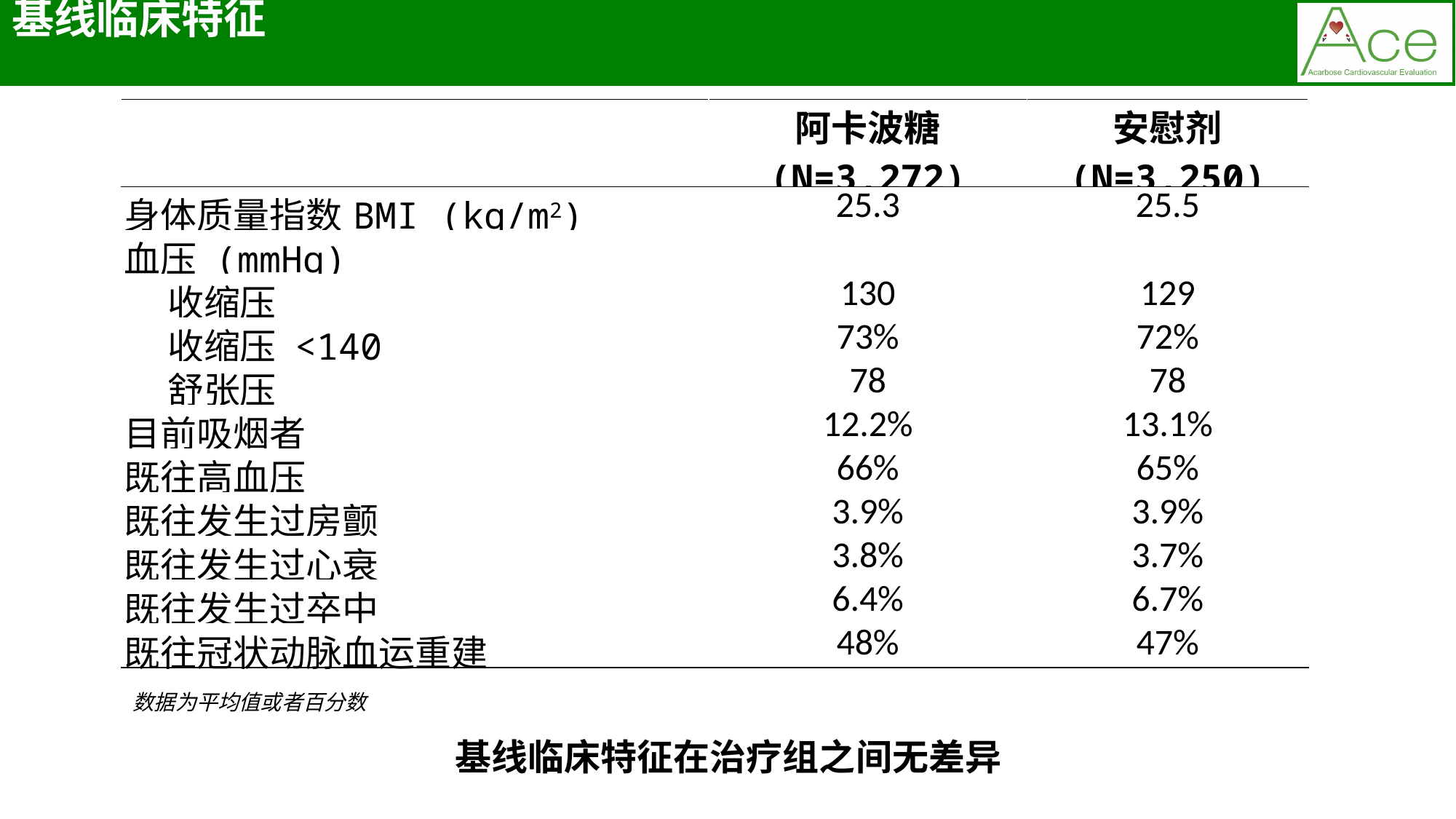

基线临床特征

|  | 阿卡波糖 (N=3,272) | 安慰剂 (N=3,250) |
| --- | --- | --- |
| 身体质量指数BMI (kg/m2) | 25.3 | 25.5 |
| 血压 (mmHg) |  |  |
| 收缩压 | 130 | 129 |
| 收缩压 <140 | 73% | 72% |
| 舒张压 | 78 | 78 |
| 目前吸烟者 | 12.2% | 13.1% |
| 既往高血压 | 66% | 65% |
| 既往发生过房颤 | 3.9% | 3.9% |
| 既往发生过心衰 | 3.8% | 3.7% |
| 既往发生过卒中 | 6.4% | 6.7% |
| 既往冠状动脉血运重建 | 48% | 47% |
数据为平均值或者百分数
基线临床特征在治疗组之间无差异